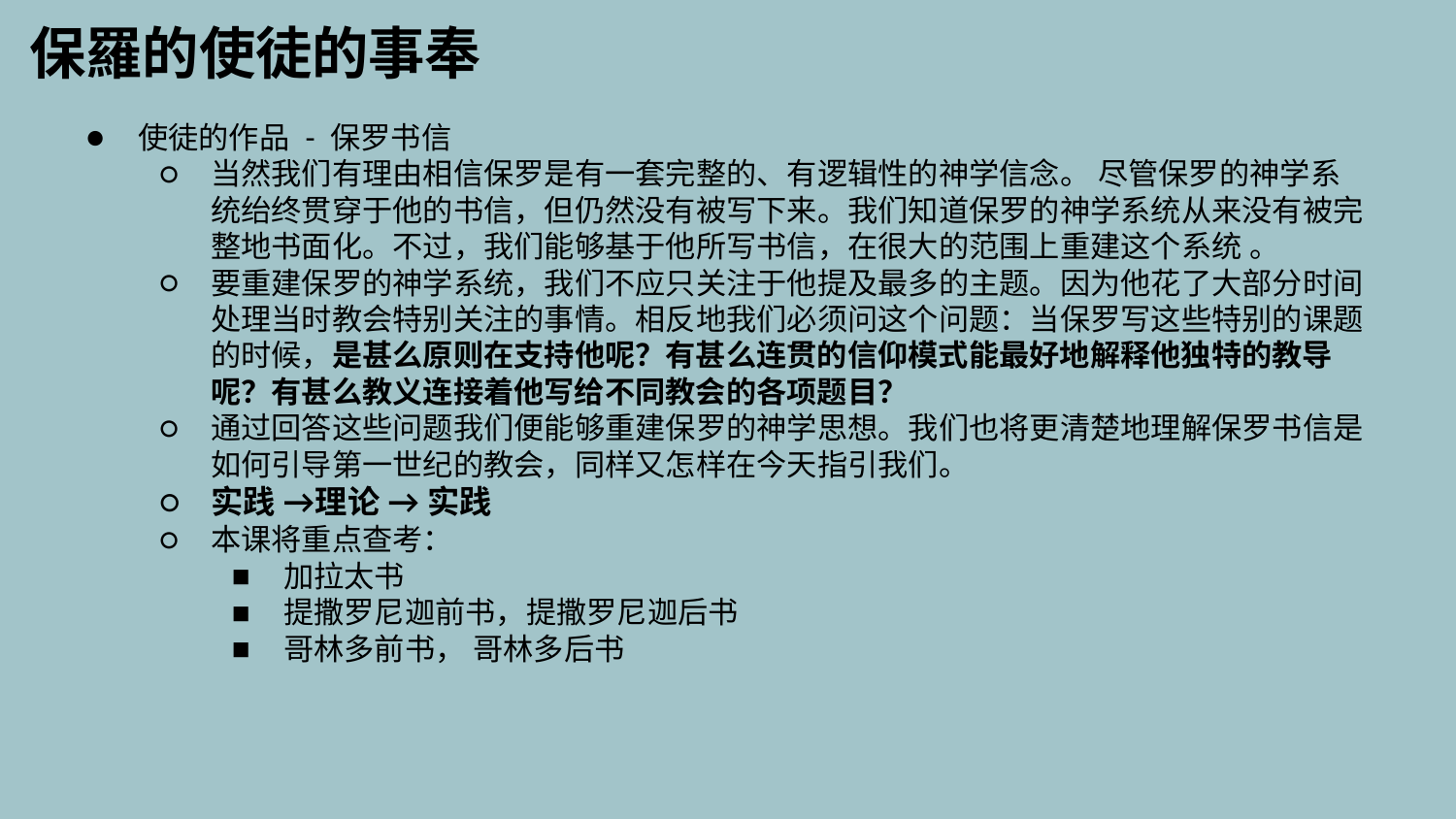

保羅的使徒的事奉

使徒的作品 - 保罗书信
当然我们有理由相信保罗是有一套完整的、有逻辑性的神学信念。 尽管保罗的神学系统绐终贯穿于他的书信，但仍然没有被写下来。我们知道保罗的神学系统从来没有被完整地书面化。不过，我们能够基于他所写书信，在很大的范围上重建这个系统 。
要重建保罗的神学系统，我们不应只关注于他提及最多的主题。因为他花了大部分时间处理当时教会特别关注的事情。相反地我们必须问这个问题：当保罗写这些特别的课题的时候，是甚么原则在支持他呢？有甚么连贯的信仰模式能最好地解释他独特的教导呢？有甚么教义连接着他写给不同教会的各项题目？
通过回答这些问题我们便能够重建保罗的神学思想。我们也将更清楚地理解保罗书信是如何引导第一世纪的教会，同样又怎样在今天指引我们。
实践 →理论 → 实践
本课将重点查考：
加拉太书
提撒罗尼迦前书，提撒罗尼迦后书
哥林多前书， 哥林多后书